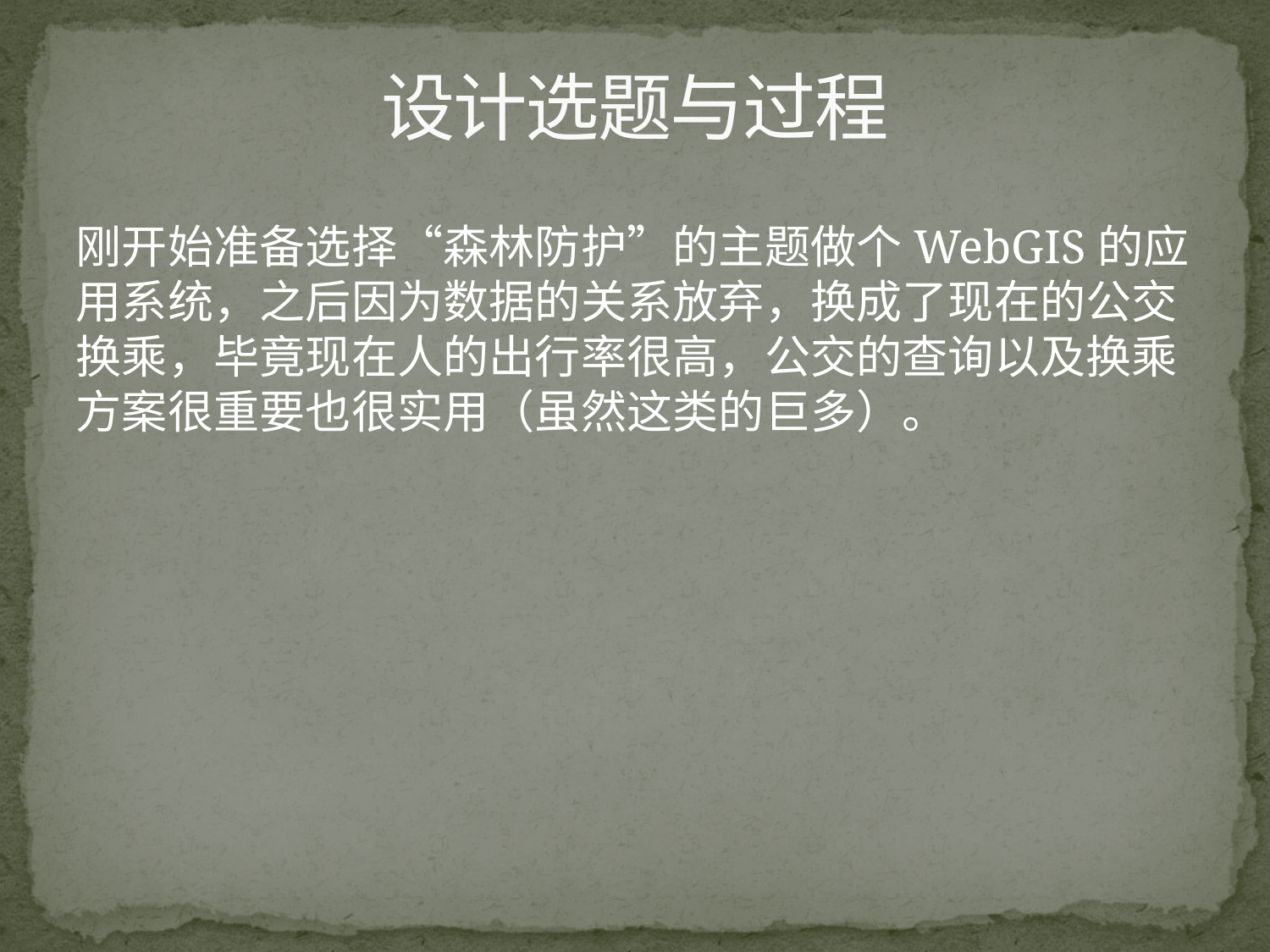

# 设计选题与过程
刚开始准备选择“森林防护”的主题做个WebGIS的应用系统，之后因为数据的关系放弃，换成了现在的公交换乘，毕竟现在人的出行率很高，公交的查询以及换乘方案很重要也很实用（虽然这类的巨多）。